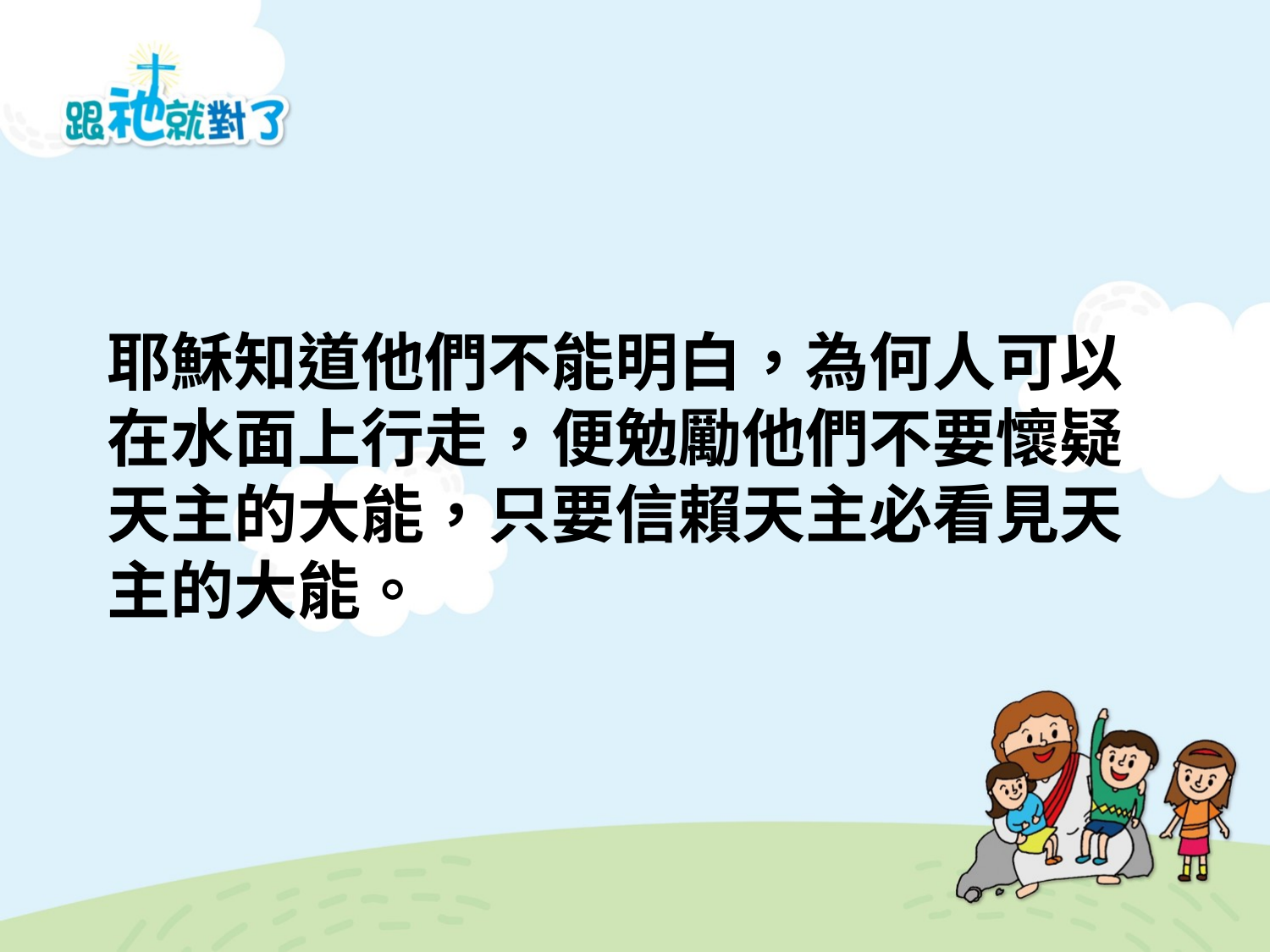

耶穌知道他們不能明白，為何人可以在水面上行走，便勉勵他們不要懷疑天主的大能，只要信賴天主必看見天主的大能。